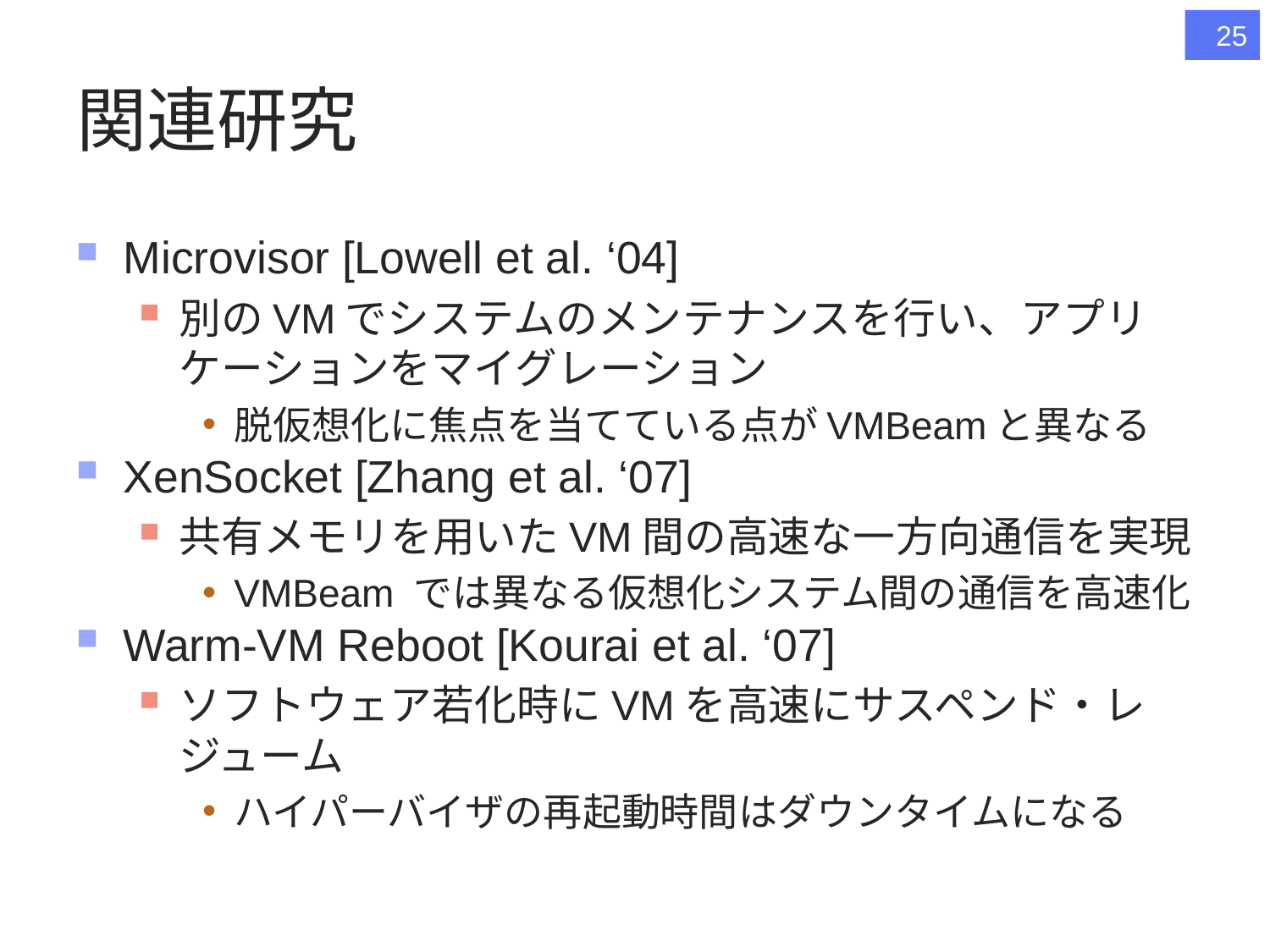

25
# 関連研究
Microvisor [Lowell et al. ‘04]
別のVMでシステムのメンテナンスを行い、アプリケーションをマイグレーション
脱仮想化に焦点を当てている点がVMBeamと異なる
XenSocket [Zhang et al. ‘07]
共有メモリを用いたVM間の高速な一方向通信を実現
VMBeam では異なる仮想化システム間の通信を高速化
Warm-VM Reboot [Kourai et al. ‘07]
ソフトウェア若化時にVMを高速にサスペンド・レジューム
ハイパーバイザの再起動時間はダウンタイムになる